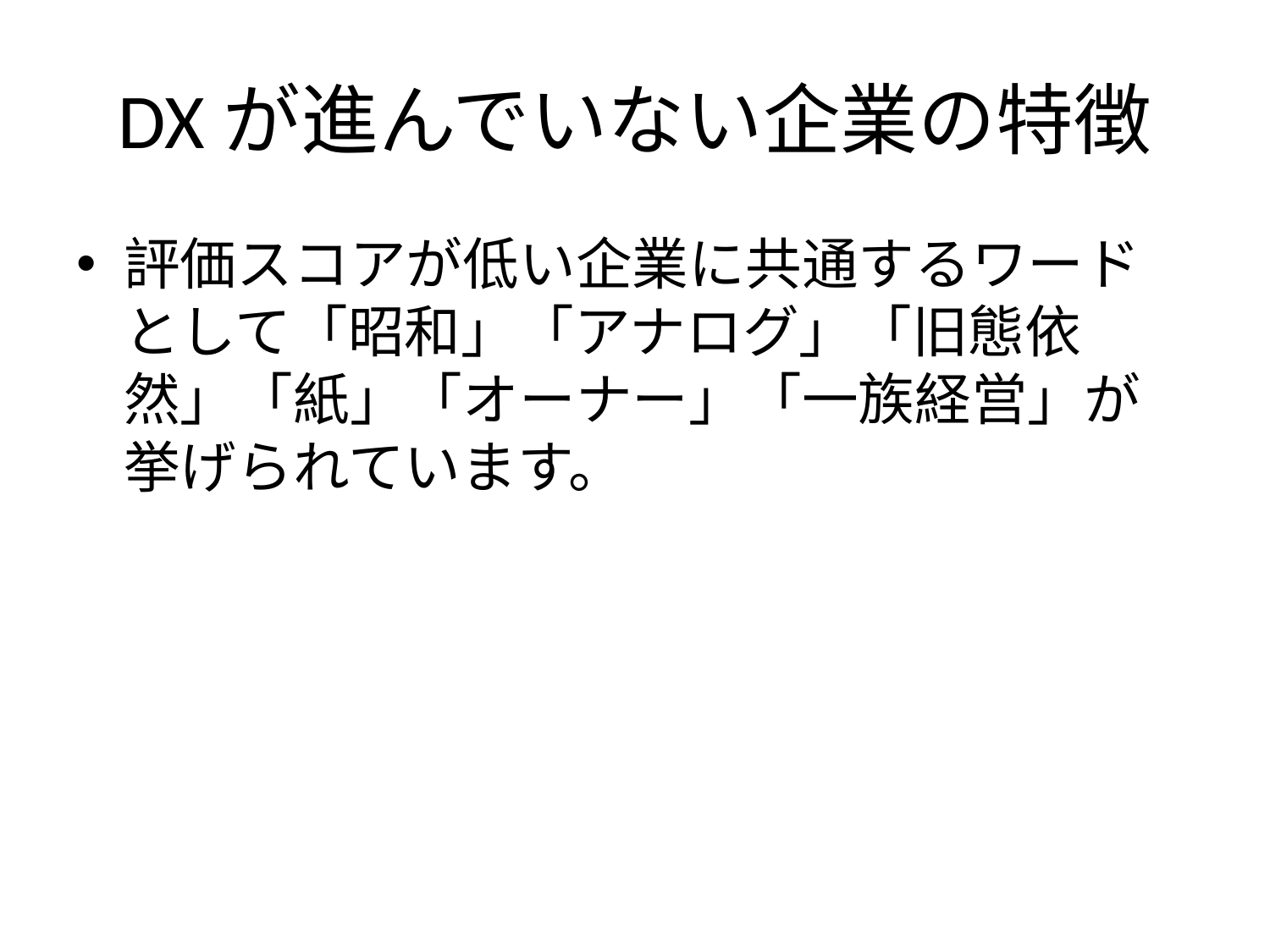

# DXが進んでいない企業の特徴
評価スコアが低い企業に共通するワードとして「昭和」「アナログ」「旧態依然」「紙」「オーナー」「一族経営」が挙げられています。